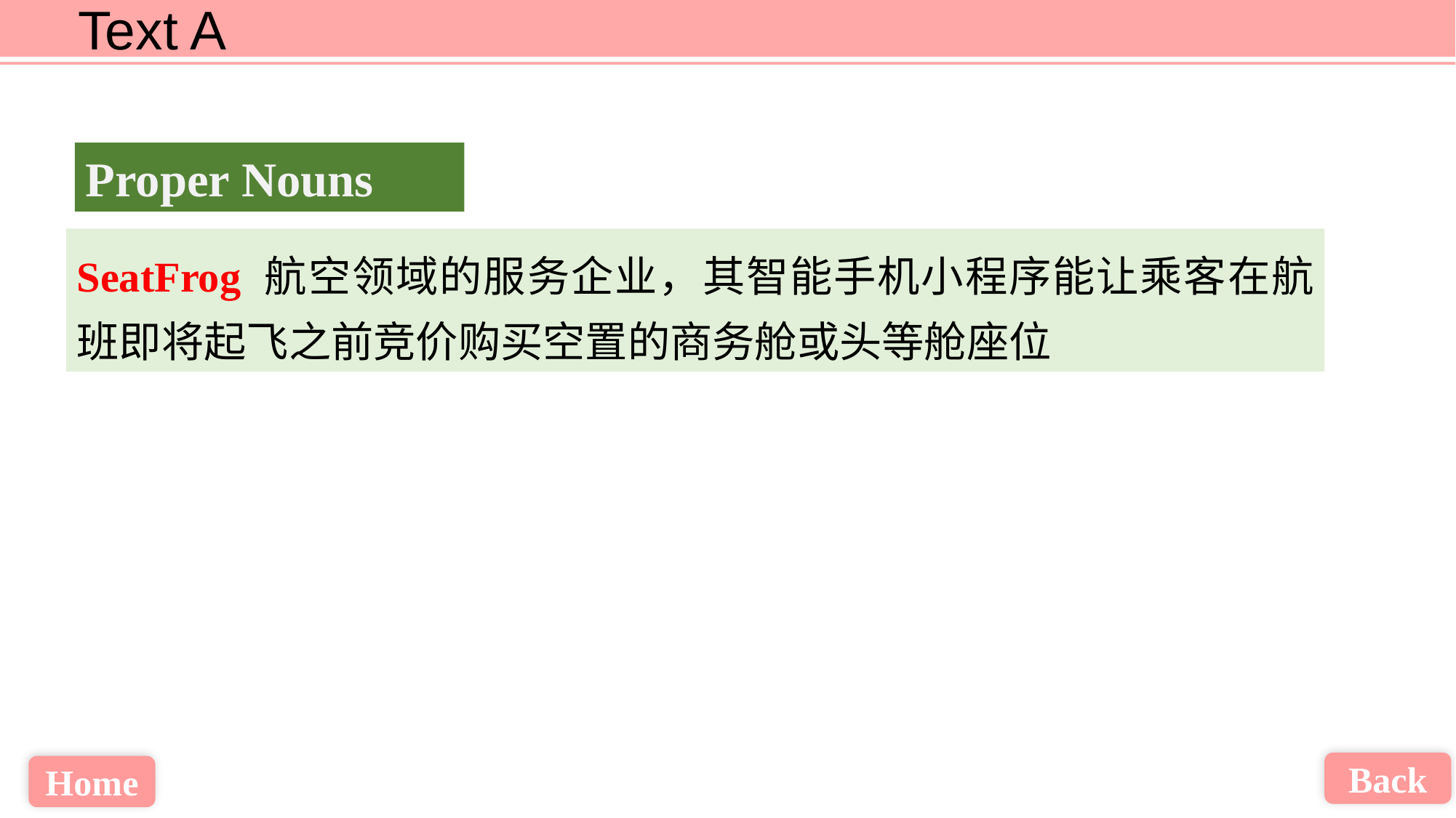

Proper Nouns
SeatFrog 航空领域的服务企业，其智能手机小程序能让乘客在航班即将起飞之前竞价购买空置的商务舱或头等舱座位
Back